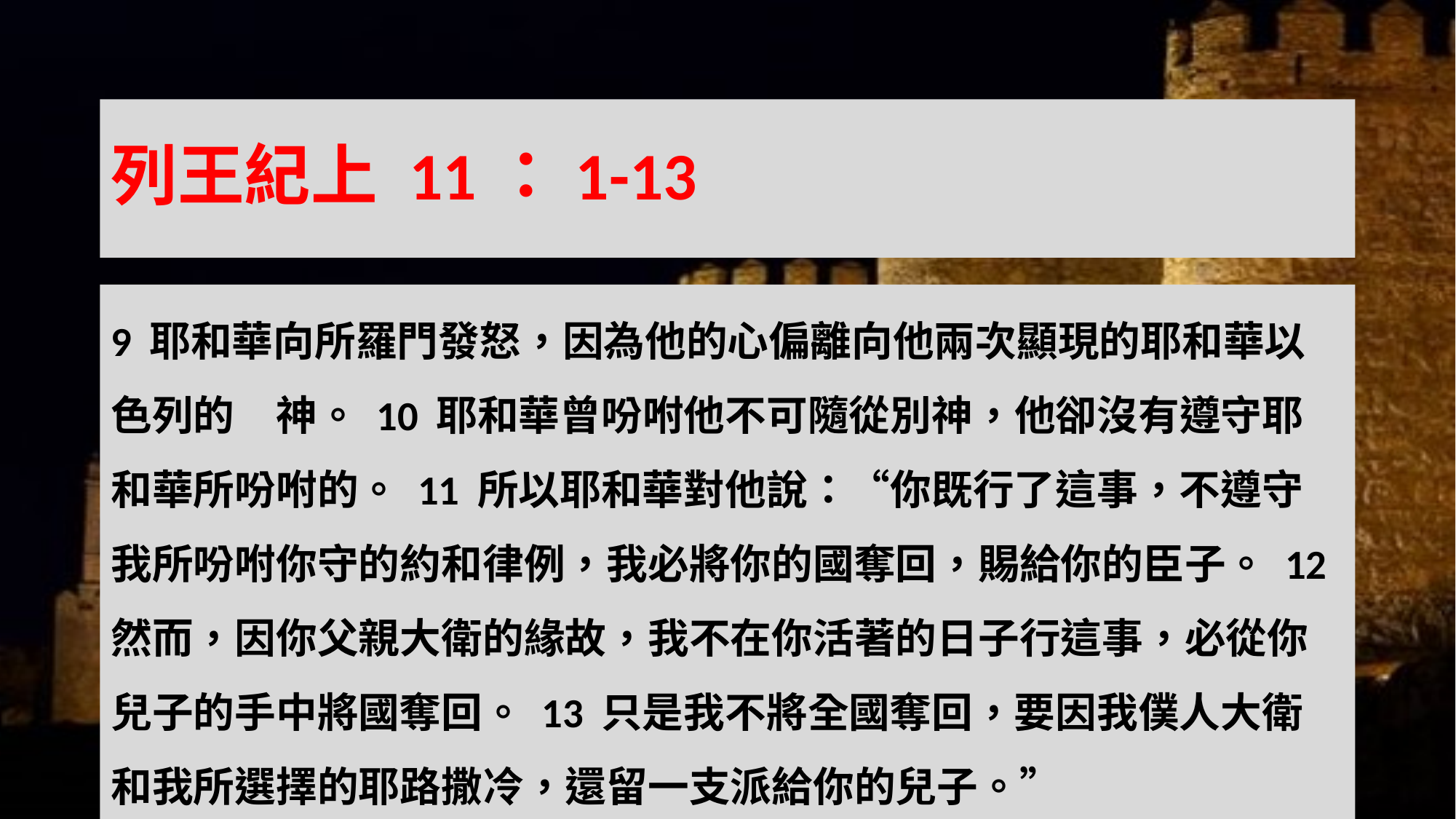

# 列王紀上 11：1-13
9 耶和華向所羅門發怒，因為他的心偏離向他兩次顯現的耶和華以色列的　神。 10 耶和華曾吩咐他不可隨從別神，他卻沒有遵守耶和華所吩咐的。 11 所以耶和華對他說：“你既行了這事，不遵守我所吩咐你守的約和律例，我必將你的國奪回，賜給你的臣子。 12 然而，因你父親大衛的緣故，我不在你活著的日子行這事，必從你兒子的手中將國奪回。 13 只是我不將全國奪回，要因我僕人大衛和我所選擇的耶路撒冷，還留一支派給你的兒子。”